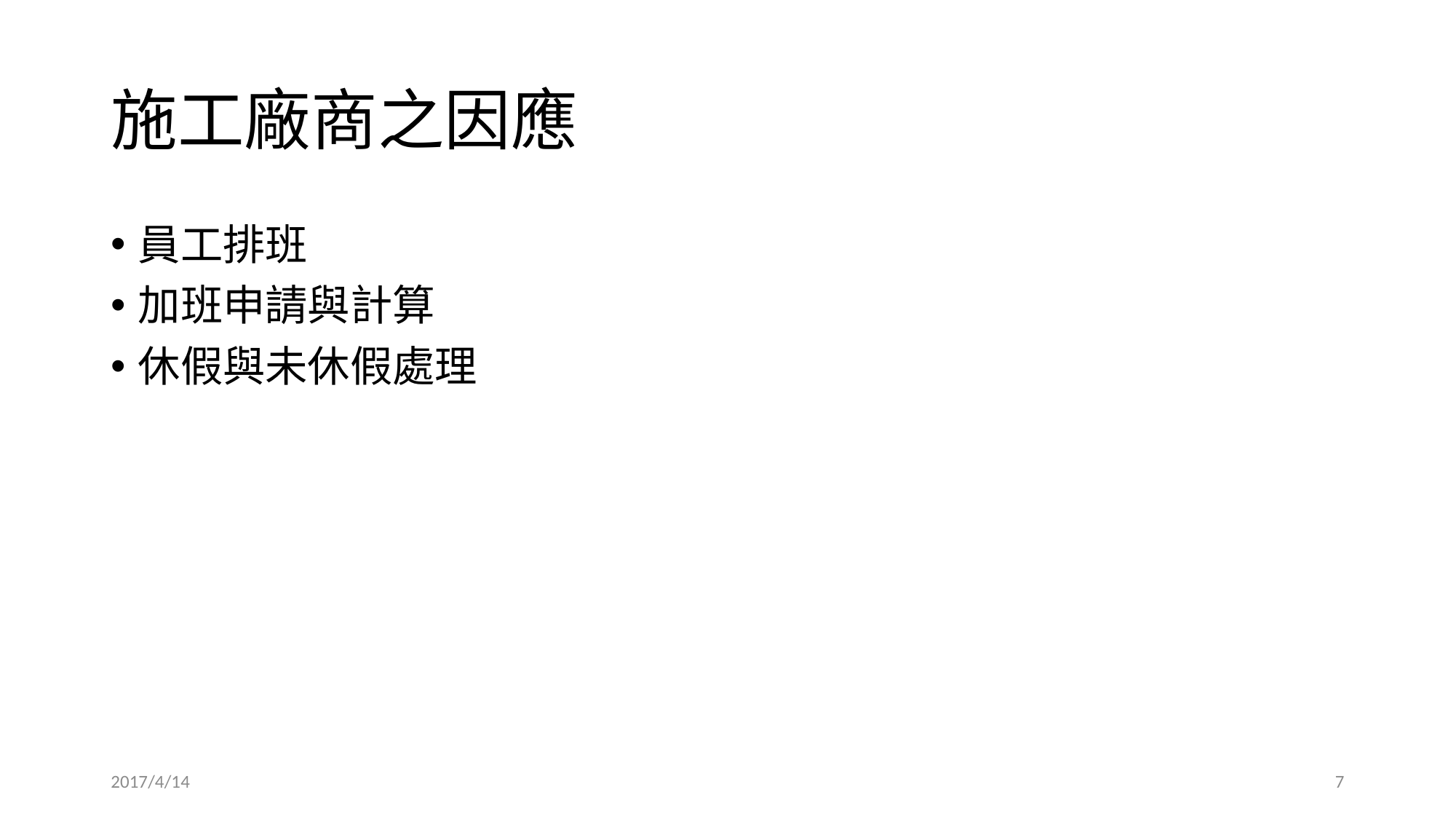

# 施工廠商之因應
員工排班
加班申請與計算
休假與未休假處理
2017/4/14

7